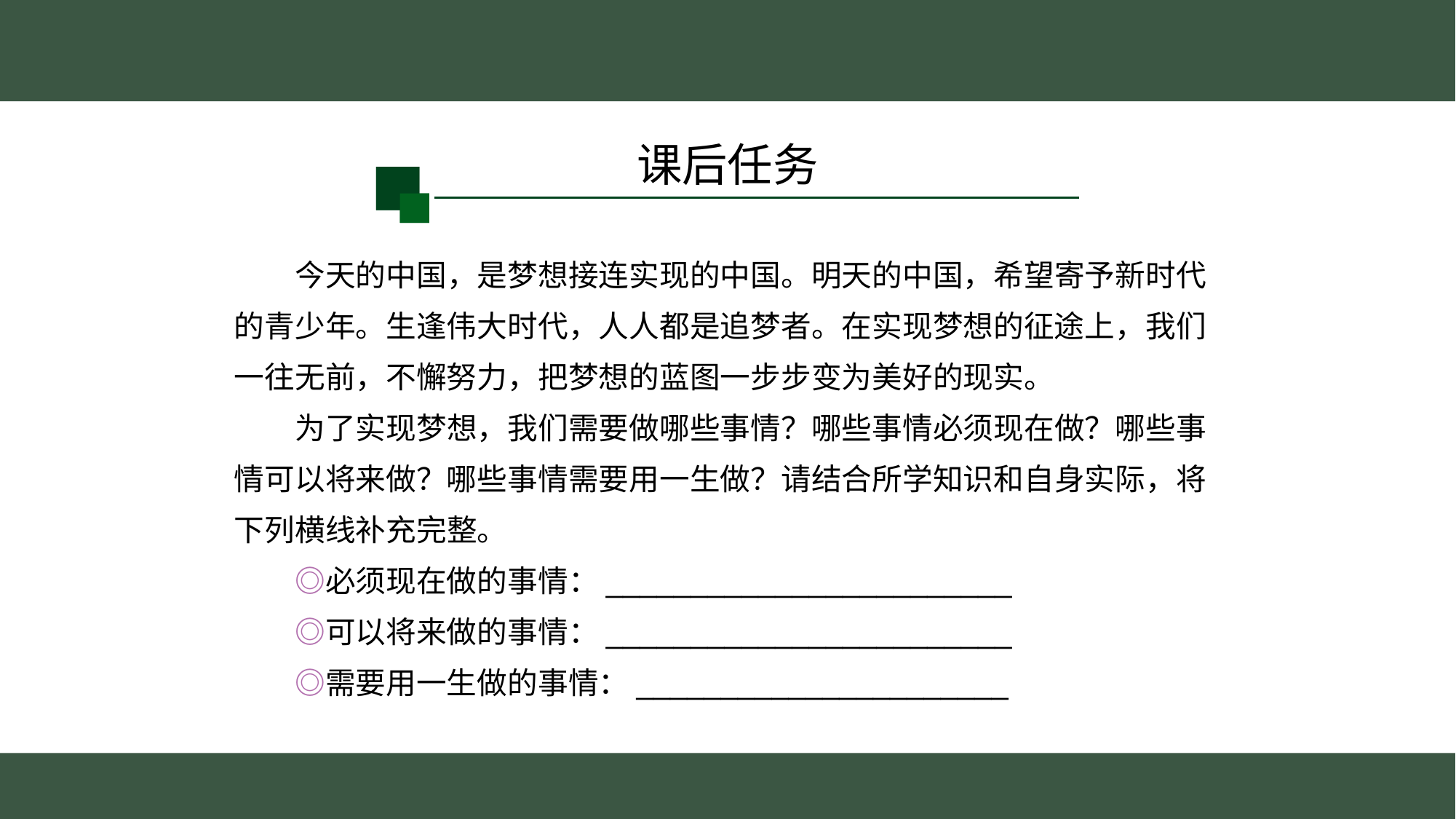

课后任务
　　今天的中国，是梦想接连实现的中国。明天的中国，希望寄予新时代
的青少年。生逢伟大时代，人人都是追梦者。在实现梦想的征途上，我们
一往无前，不懈努力，把梦想的蓝图一步步变为美好的现实。
　　为了实现梦想，我们需要做哪些事情？哪些事情必须现在做？哪些事
情可以将来做？哪些事情需要用一生做？请结合所学知识和自身实际，将
下列横线补充完整。
　　◎必须现在做的事情：________________________
　　◎可以将来做的事情：________________________
　　◎需要用一生做的事情：______________________